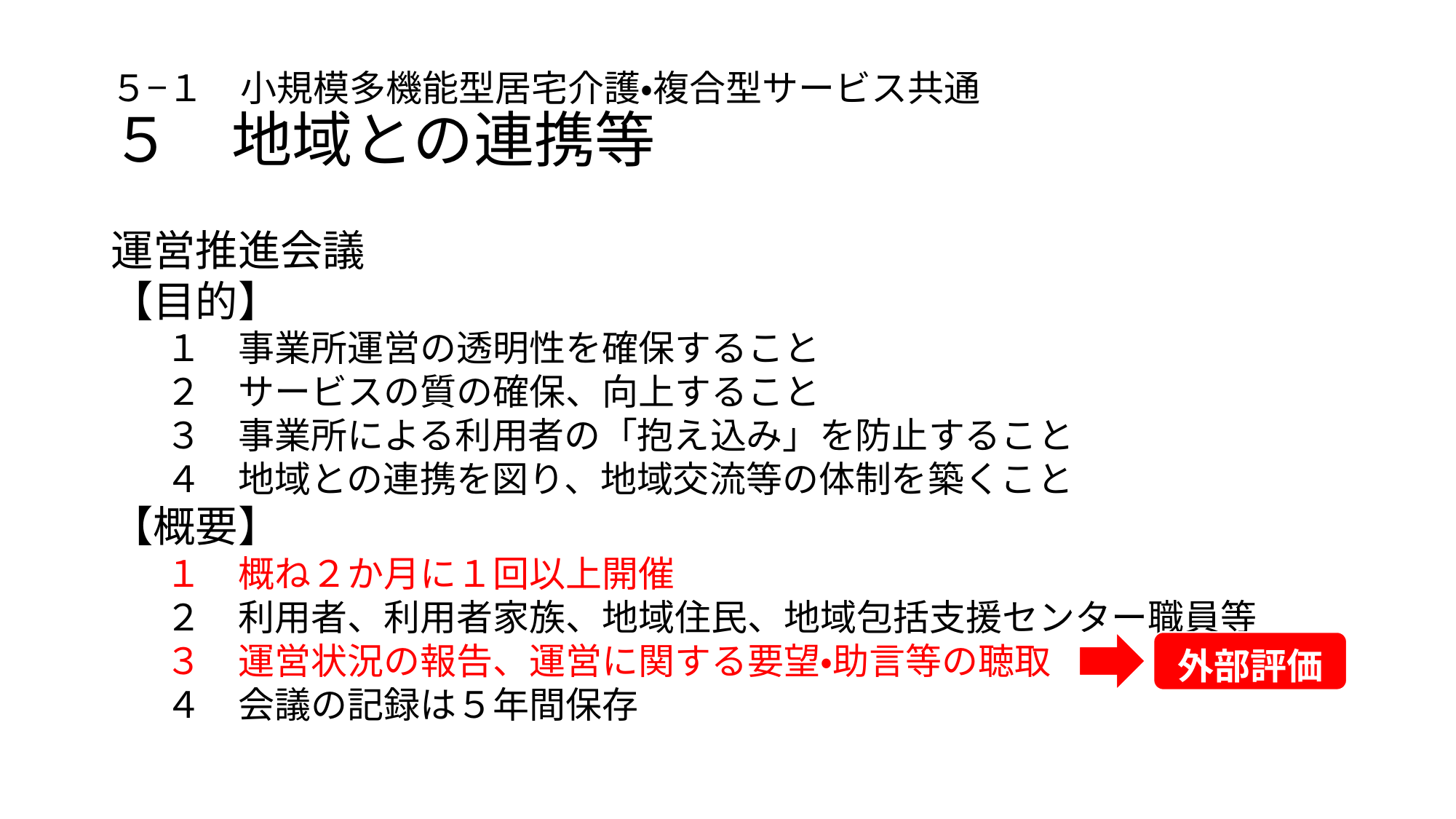

# ５−１　小規模多機能型居宅介護・複合型サービス共通 ５　地域との連携等
運営推進会議
【目的】
１　事業所運営の透明性を確保すること
２　サービスの質の確保、向上すること
３　事業所による利用者の「抱え込み」を防止すること
４　地域との連携を図り、地域交流等の体制を築くこと
【概要】
１　概ね２か月に１回以上開催
２　利用者、利用者家族、地域住民、地域包括支援センター職員等
３　運営状況の報告、運営に関する要望・助言等の聴取
４　会議の記録は５年間保存

外部評価